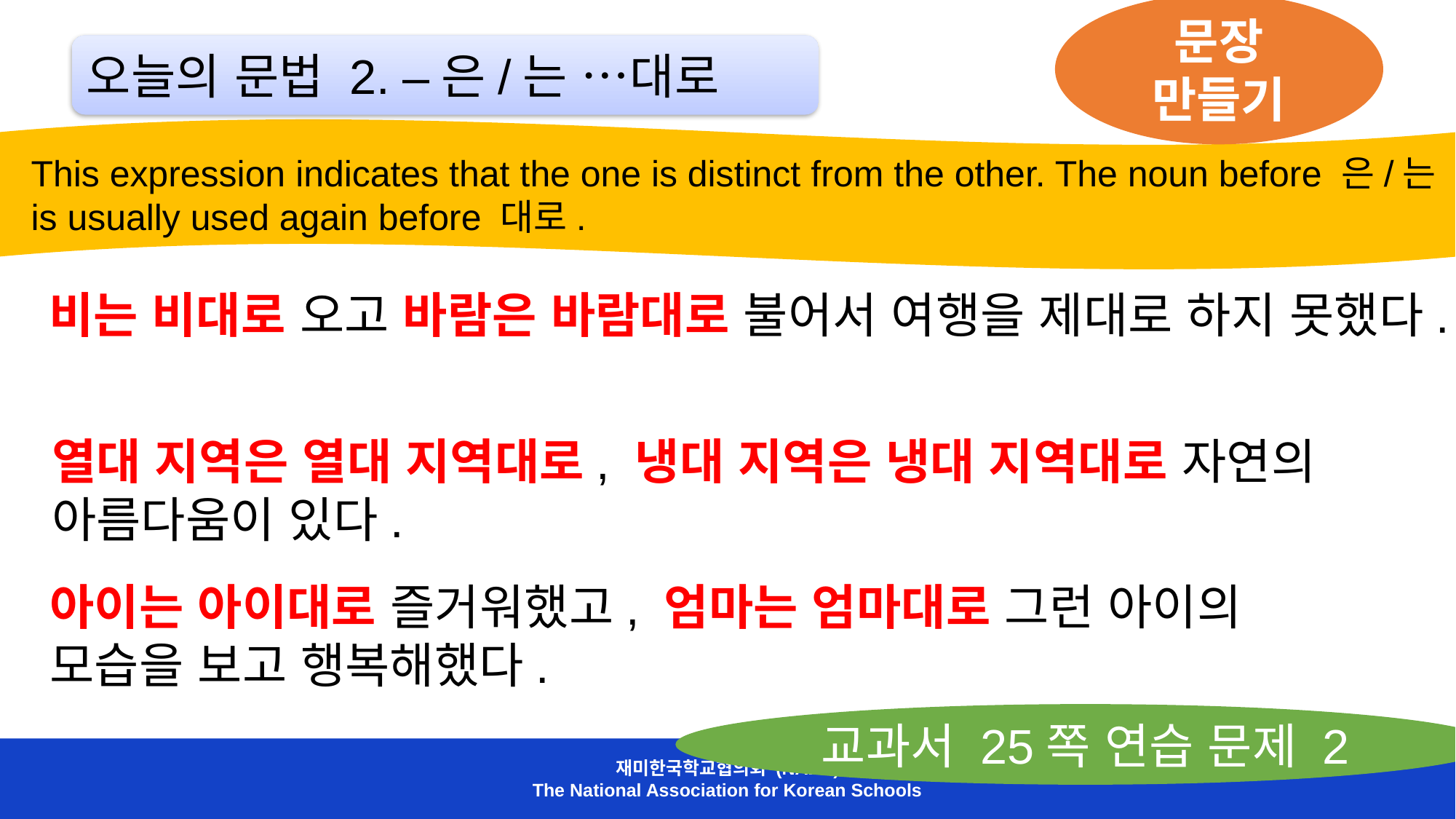

문장 만들기
오늘의 문법 2. –은/는 …대로
  This expression indicates that the one is distinct from the other. The noun before 은/는
  is usually used again before 대로.
비는 비대로 오고 바람은 바람대로 불어서 여행을 제대로 하지 못했다.
열대 지역은 열대 지역대로, 냉대 지역은 냉대 지역대로 자연의 아름다움이 있다.
아이는 아이대로 즐거워했고, 엄마는 엄마대로 그런 아이의
모습을 보고 행복해했다.
교과서 25쪽 연습 문제 2
재미한국학교협의회 (NAKS)
The National Association for Korean Schools